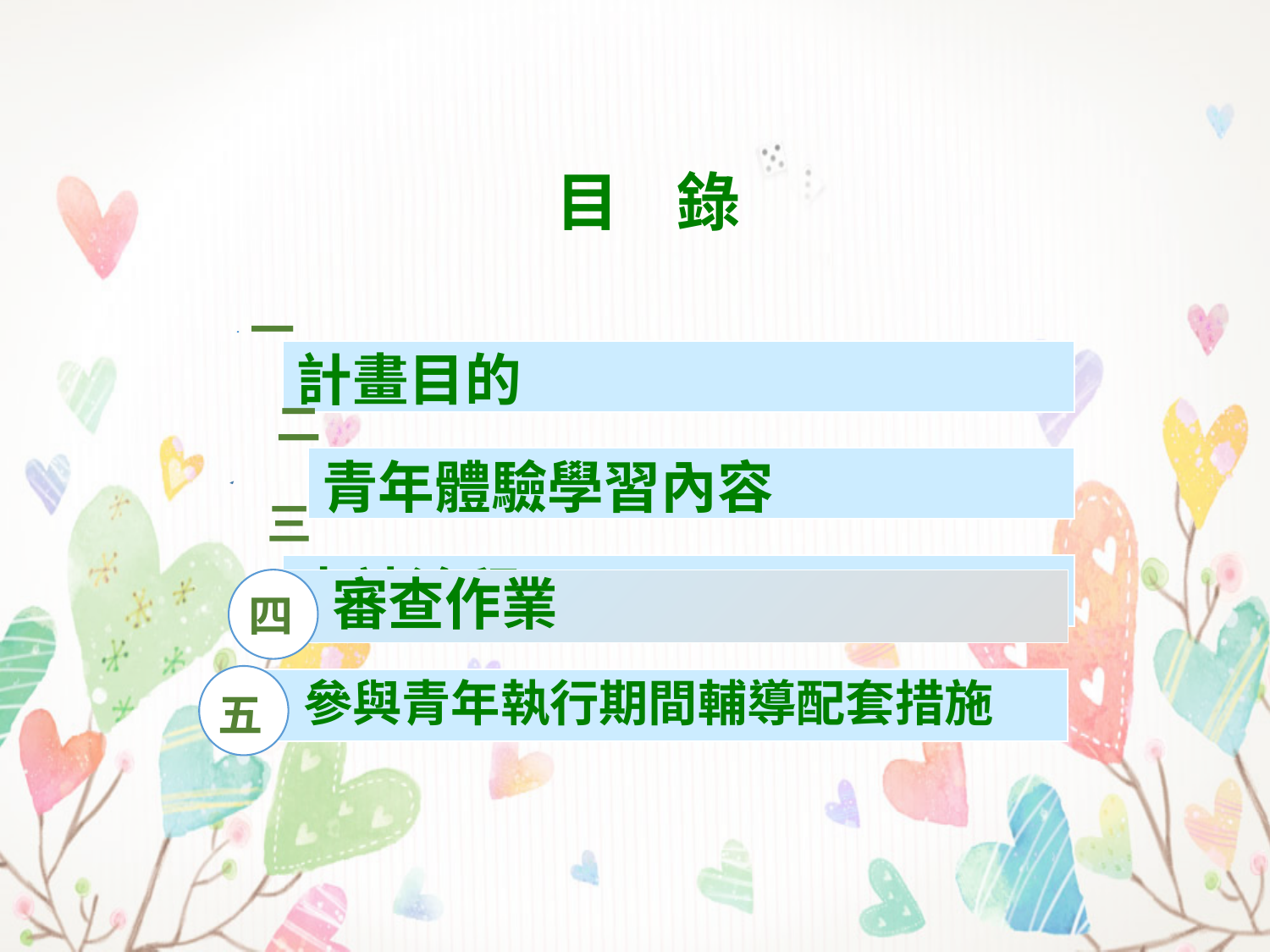

# 目    錄
計畫目的
青年體驗學習內容
申請流程
一
二
三

審查作業
四

參與青年執行期間輔導配套措施
五